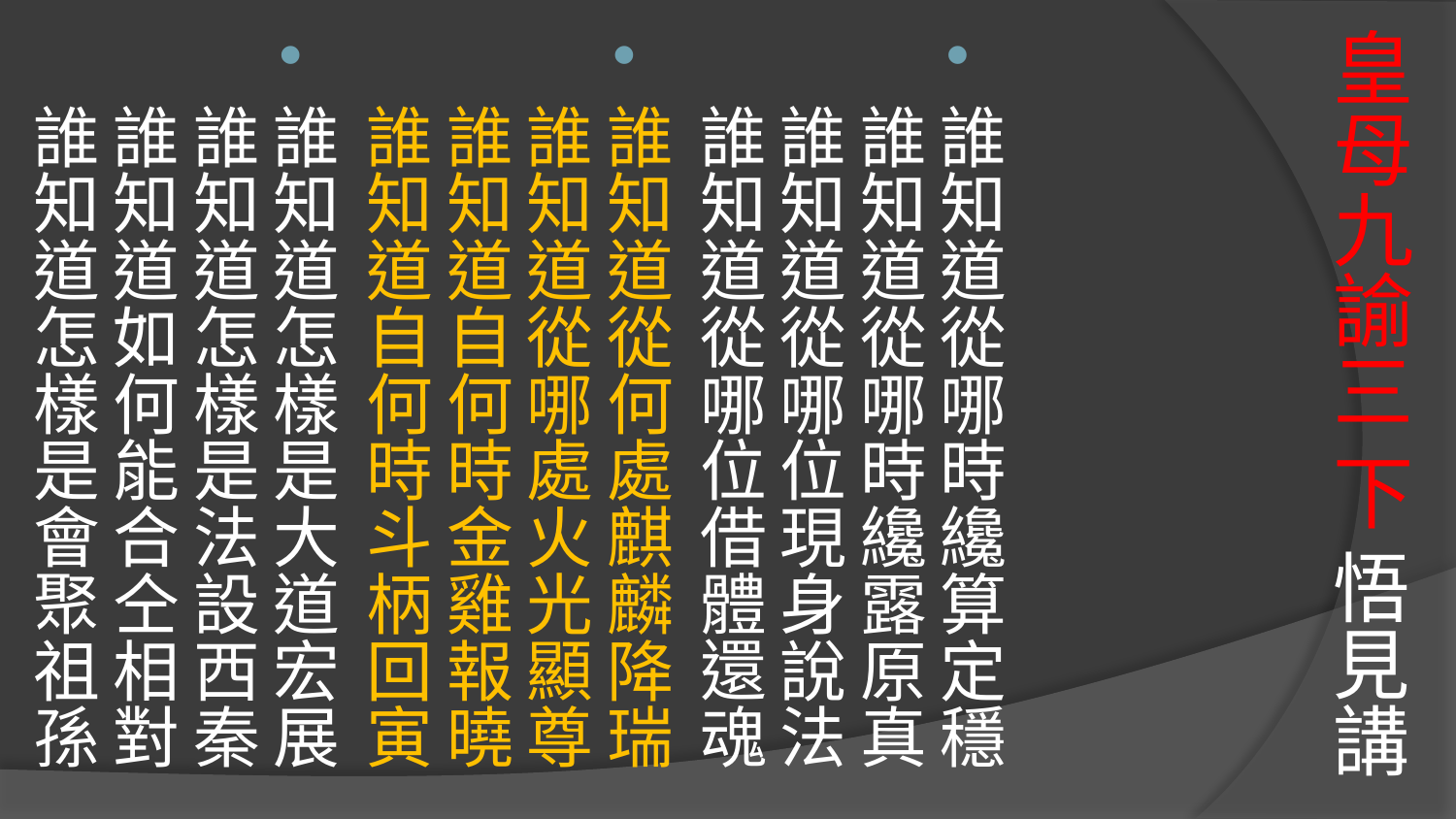

# 皇母九諭三 下 悟見講
誰知道從哪時纔算定穩誰知道從哪時纔露原真
誰知道從哪位現身說法誰知道從哪位借體還魂
誰知道從何處麒麟降瑞誰知道從哪處火光顯尊
誰知道自何時金雞報曉誰知道自何時斗柄回寅
誰知道怎樣是大道宏展誰知道怎樣是法設西秦
誰知道如何能合仝相對誰知道怎樣是會聚祖孫